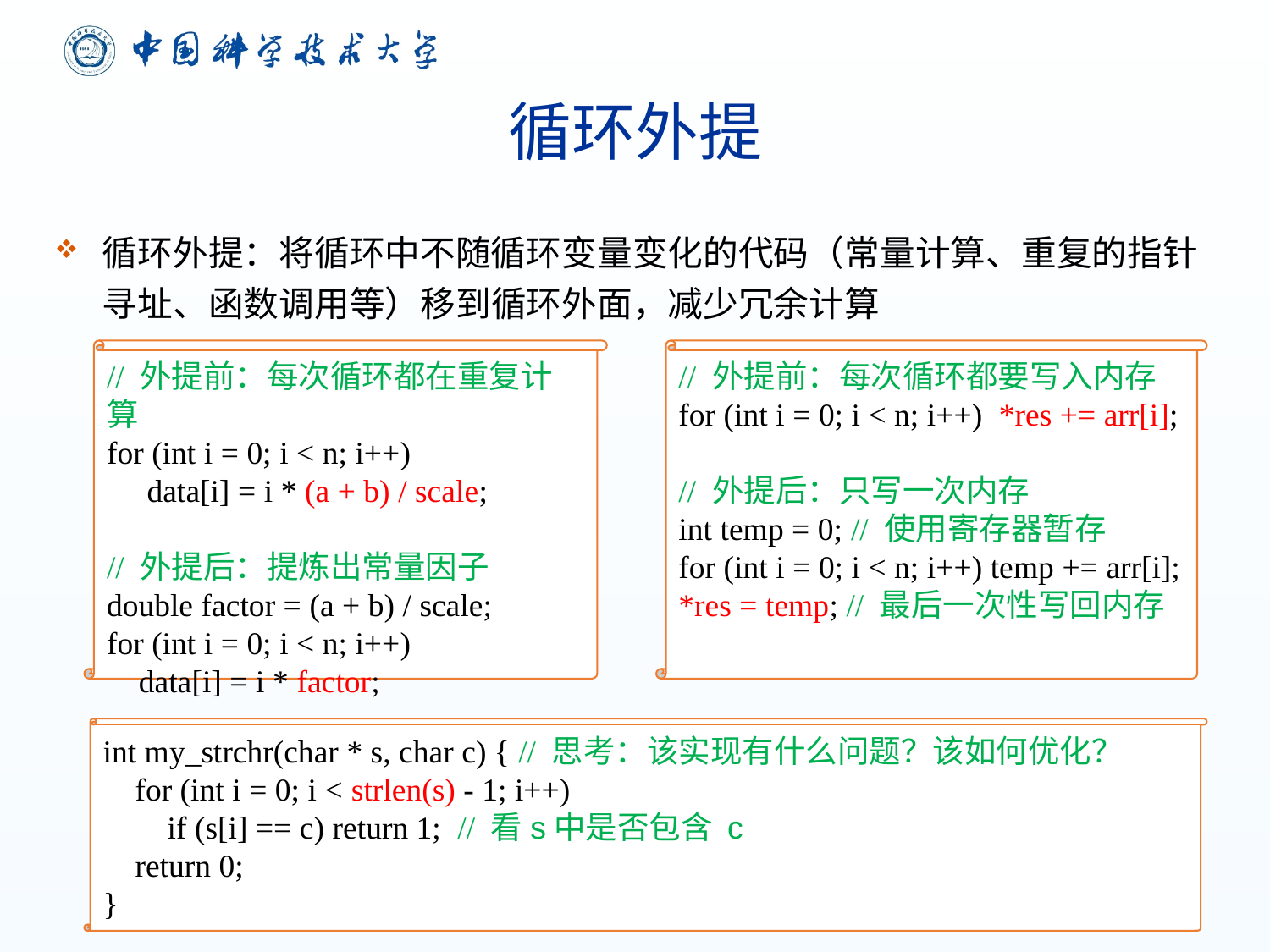

# 循环外提
循环外提：将循环中不随循环变量变化的代码（常量计算、重复的指针寻址、函数调用等）移到循环外面，减少冗余计算
// 外提前：每次循环都在重复计算
for (int i = 0; i < n; i++)
     data[i] = i * (a + b) / scale;

// 外提后：提炼出常量因子
double factor = (a + b) / scale;
for (int i = 0; i < n; i++)
    data[i] = i * factor;
// 外提前：每次循环都要写入内存
for (int i = 0; i < n; i++)  *res += arr[i];

// 外提后：只写一次内存
int temp = 0; // 使用寄存器暂存
for (int i = 0; i < n; i++) temp += arr[i];
*res = temp; // 最后一次性写回内存
int my_strchr(char * s, char c) { // 思考：该实现有什么问题？该如何优化？
    for (int i = 0; i < strlen(s) - 1; i++)
        if (s[i] == c) return 1;  // 看s中是否包含 c
    return 0;
}